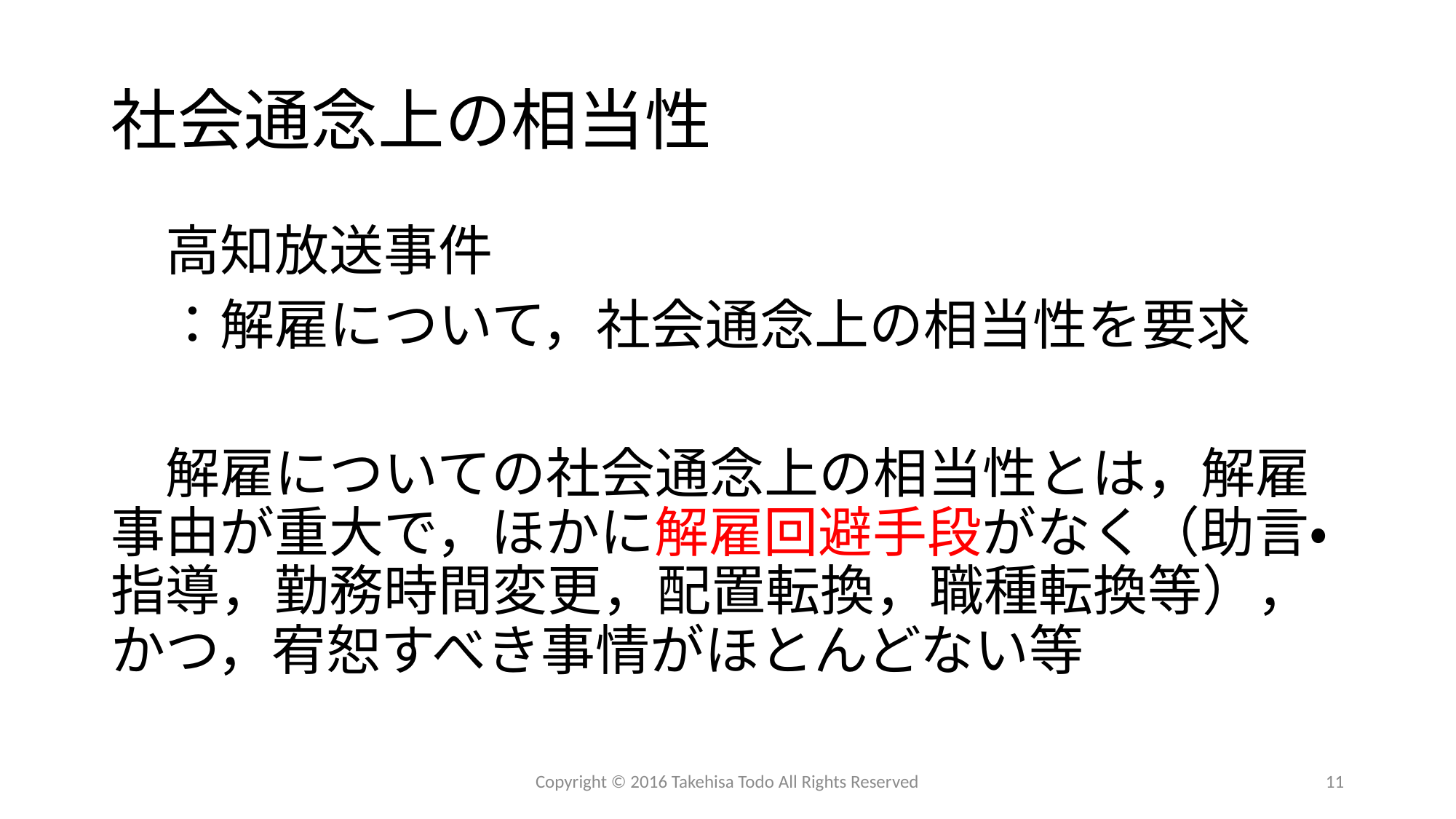

# 社会通念上の相当性
　高知放送事件
　：解雇について，社会通念上の相当性を要求

　解雇についての社会通念上の相当性とは，解雇事由が重大で，ほかに解雇回避手段がなく（助言・指導，勤務時間変更，配置転換，職種転換等），かつ，宥恕すべき事情がほとんどない等
Copyright © 2016 Takehisa Todo All Rights Reserved
11